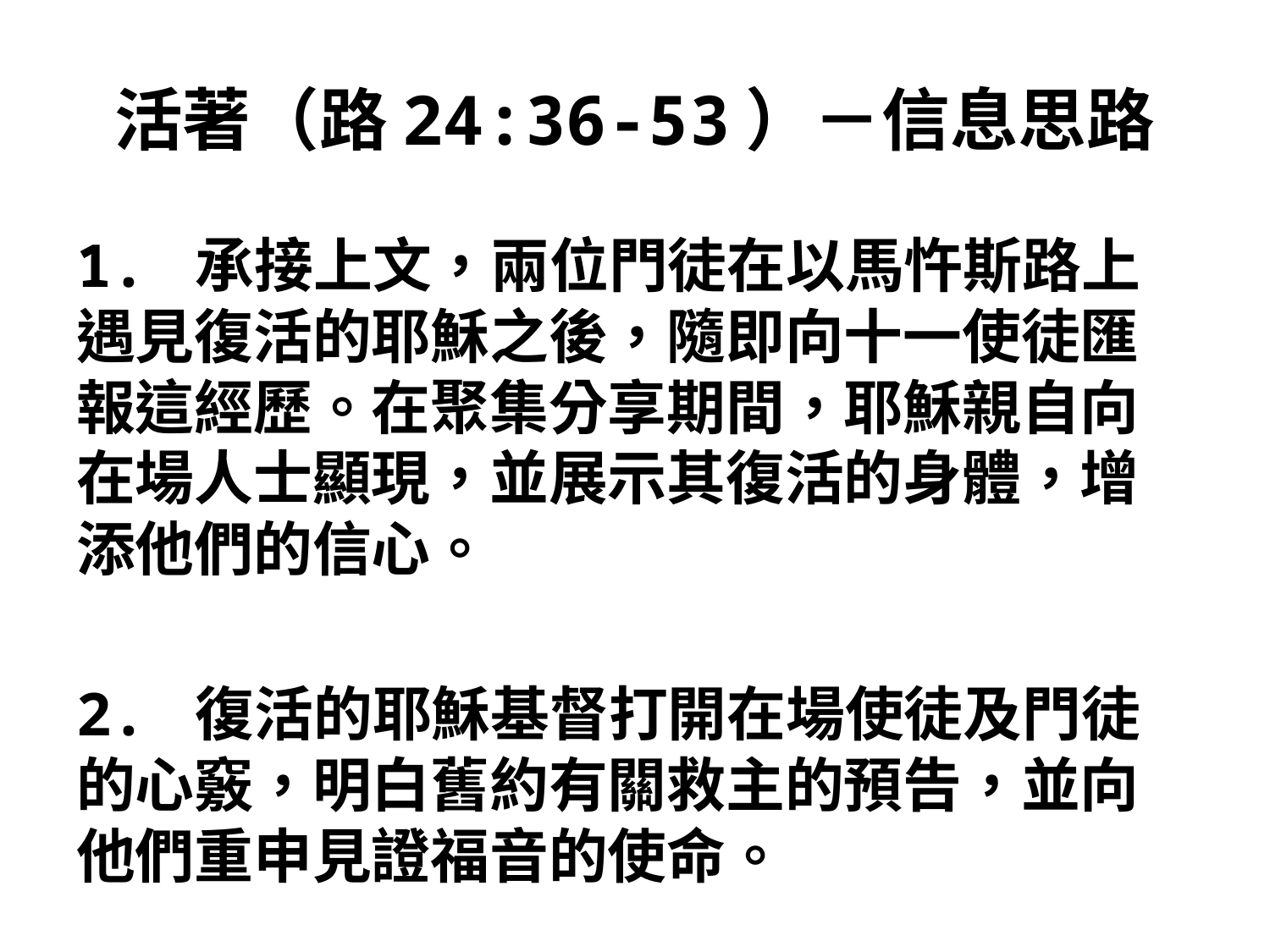

# 活著（路24:36-53）－信息思路
1. 承接上文，兩位門徒在以馬忤斯路上遇見復活的耶穌之後，隨即向十一使徒匯報這經歷。在聚集分享期間，耶穌親自向在場人士顯現，並展示其復活的身體，增添他們的信心。

2. 復活的耶穌基督打開在場使徒及門徒的心竅，明白舊約有關救主的預告，並向他們重申見證福音的使命。